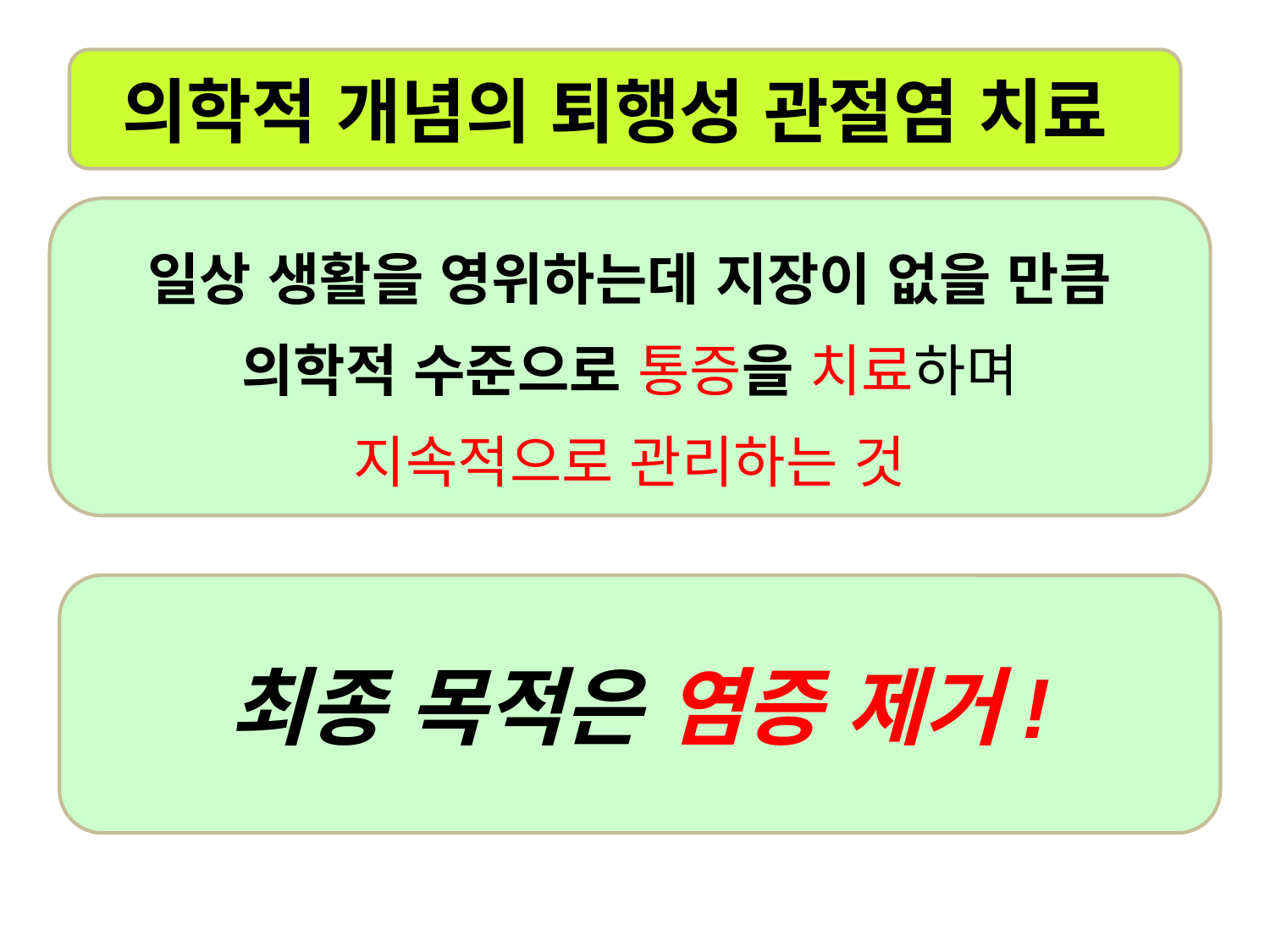

의학적 개념의 퇴행성 관절염 치료
일상 생활을 영위하는데 지장이 없을 만큼
의학적 수준으로 통증을 치료하며
지속적으로 관리하는 것
최종 목적은 염증 제거!